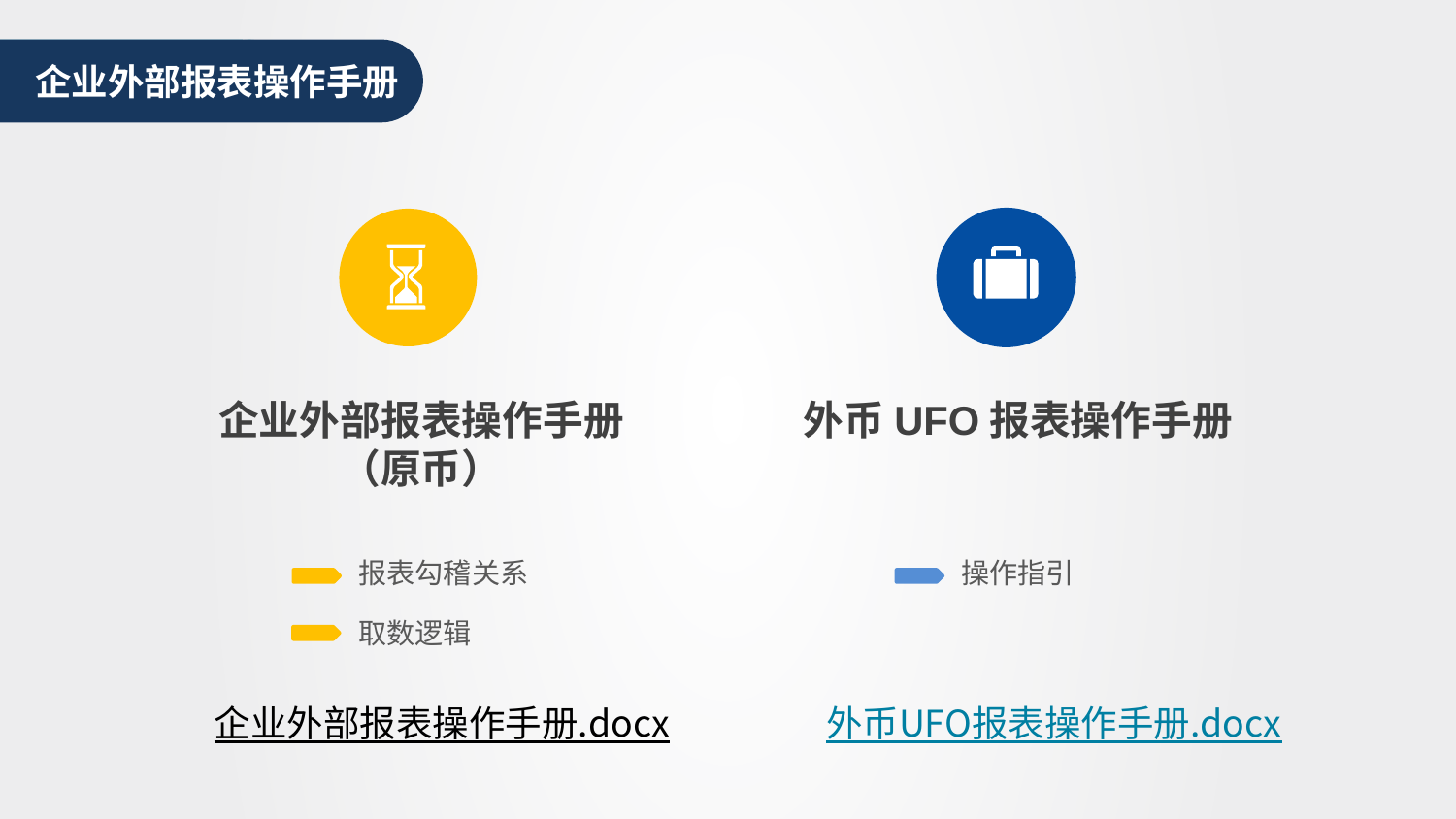

企业外部报表操作手册

企业外部报表操作手册（原币）
外币UFO报表操作手册
报表勾稽关系
操作指引

取数逻辑

企业外部报表操作手册.docx
外币UFO报表操作手册.docx